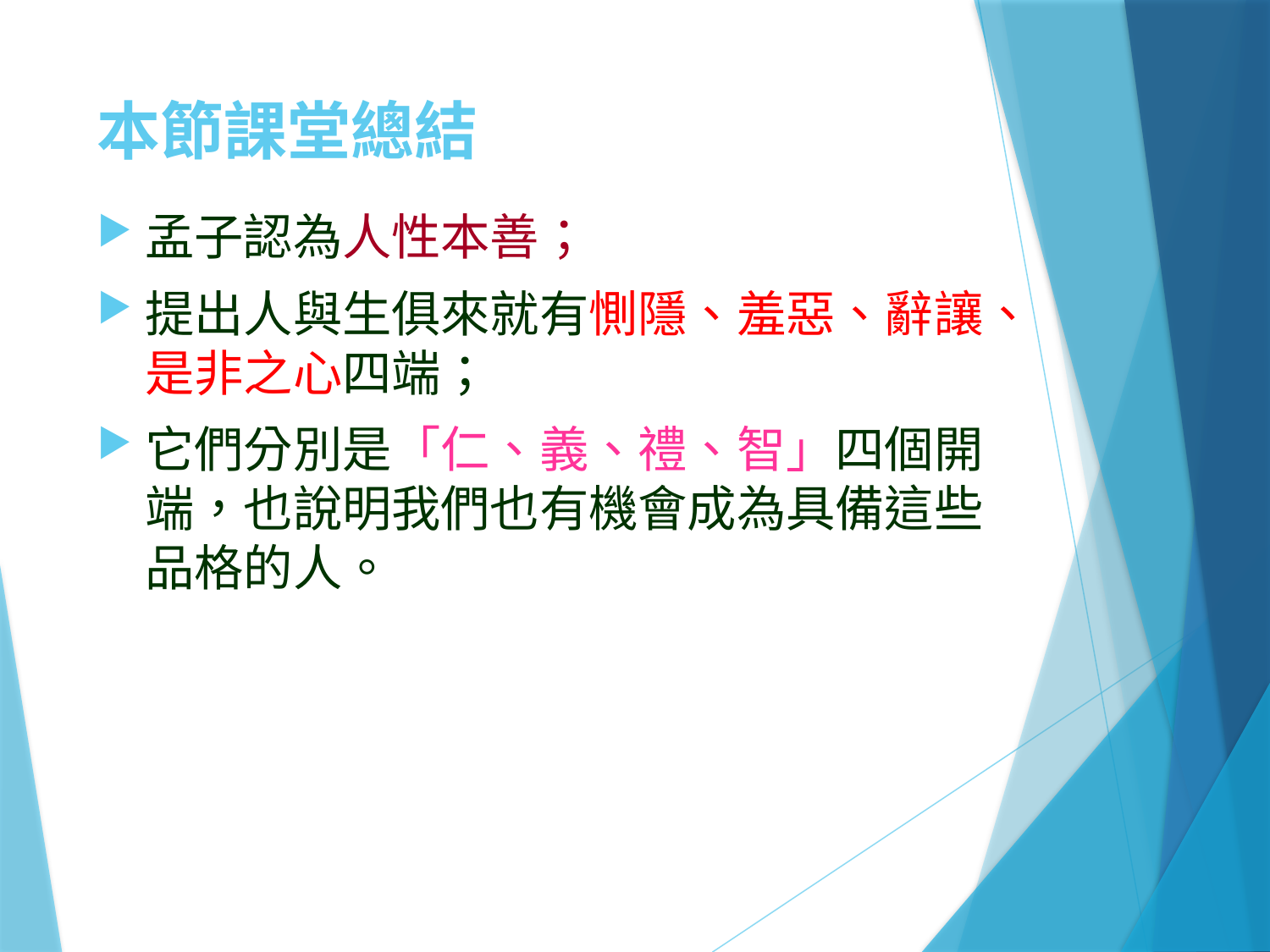

# 本節課堂總結
孟子認為人性本善；
提出人與生俱來就有惻隱、羞惡、辭讓、是非之心四端；
它們分別是「仁、義、禮、智」四個開端，也說明我們也有機會成為具備這些品格的人。